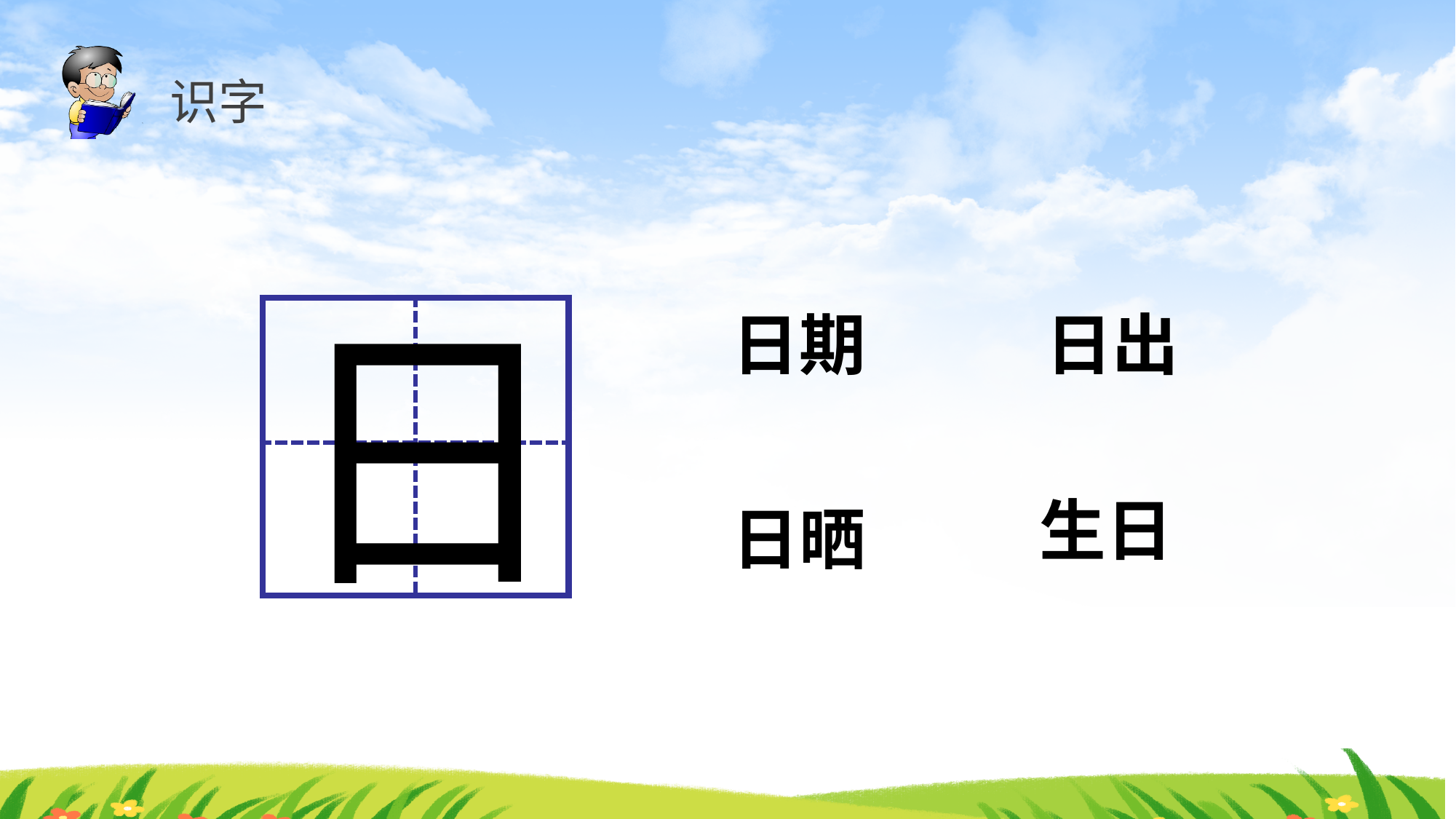

识字
日
|  |  |
| --- | --- |
|  |  |
日期
日出
生日
日晒